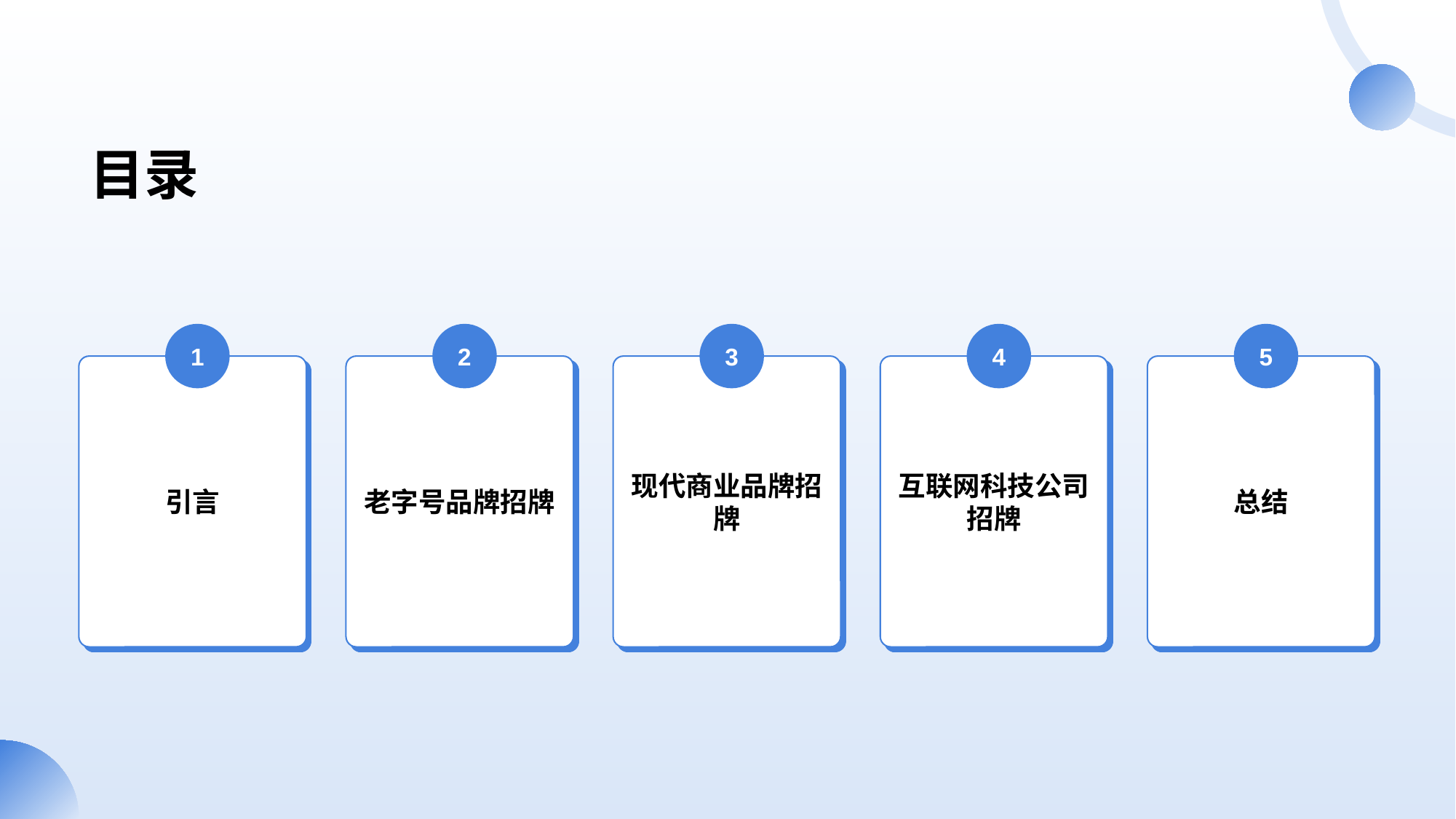

#
目录
1
引言
2
老字号品牌招牌
3
现代商业品牌招牌
4
互联网科技公司招牌
5
总结